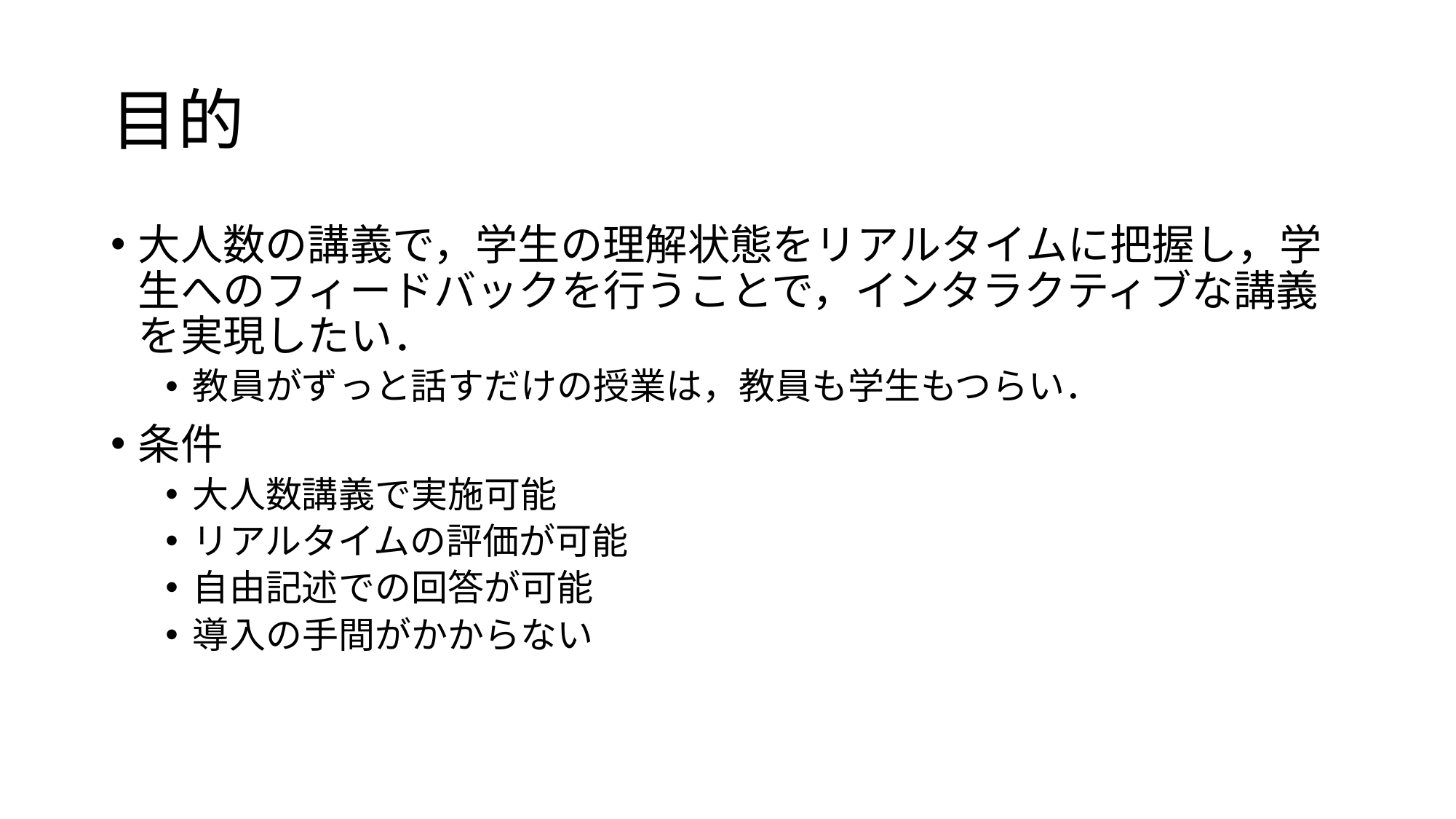

# 目的
大人数の講義で，学生の理解状態をリアルタイムに把握し，学生へのフィードバックを行うことで，インタラクティブな講義を実現したい．
教員がずっと話すだけの授業は，教員も学生もつらい．
条件
大人数講義で実施可能
リアルタイムの評価が可能
自由記述での回答が可能
導入の手間がかからない